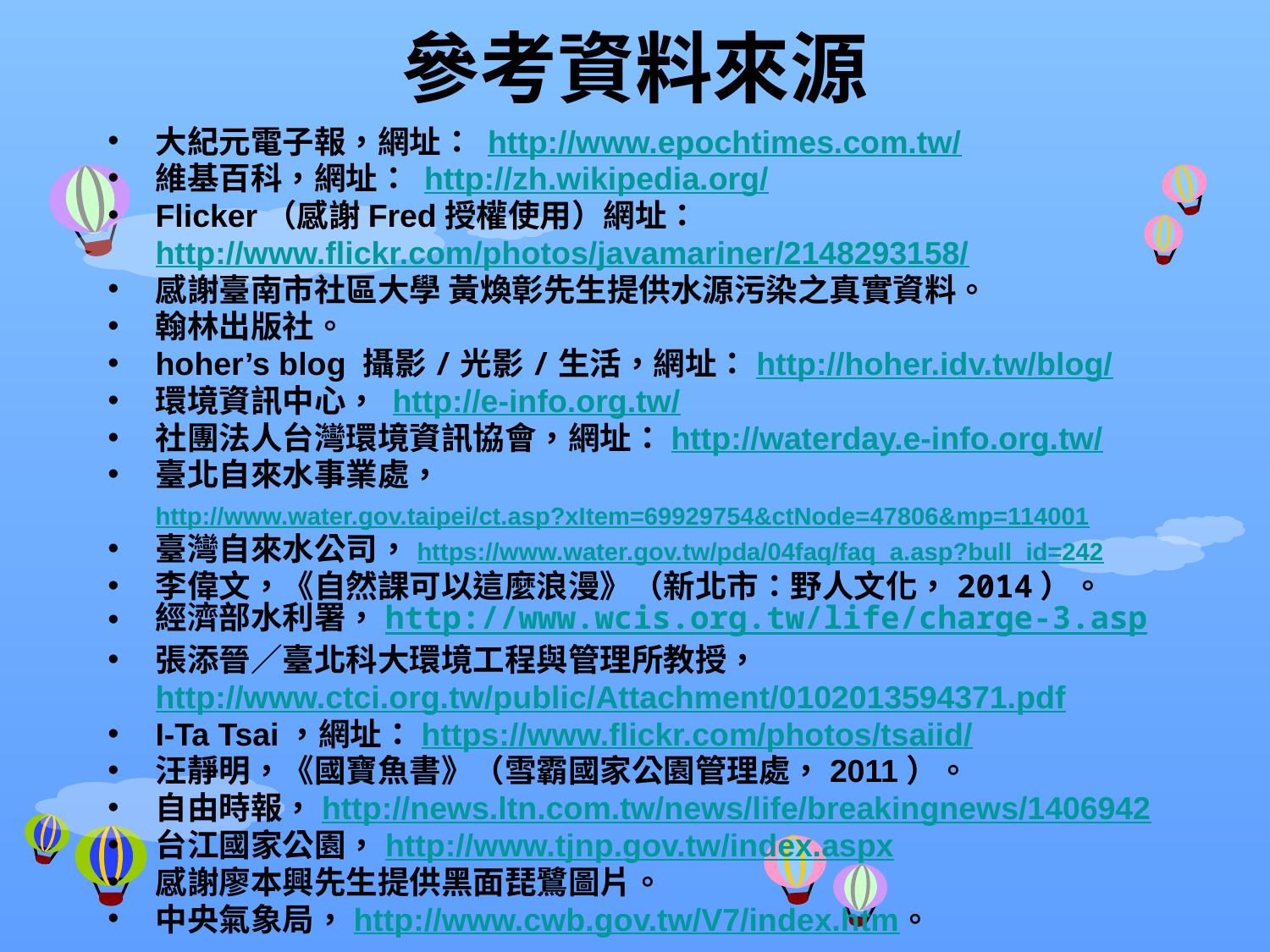

# 參考資料來源
大紀元電子報，網址： http://www.epochtimes.com.tw/
維基百科，網址： http://zh.wikipedia.org/
Flicker（感謝Fred授權使用）網址：http://www.flickr.com/photos/javamariner/2148293158/
感謝臺南市社區大學 黃煥彰先生提供水源污染之真實資料。
翰林出版社。
hoher’s blog 攝影/光影/生活，網址：http://hoher.idv.tw/blog/
環境資訊中心， http://e-info.org.tw/
社團法人台灣環境資訊協會，網址：http://waterday.e-info.org.tw/
臺北自來水事業處， http://www.water.gov.taipei/ct.asp?xItem=69929754&ctNode=47806&mp=114001
臺灣自來水公司，https://www.water.gov.tw/pda/04faq/faq_a.asp?bull_id=242
李偉文，《自然課可以這麼浪漫》（新北市：野人文化，2014）。
經濟部水利署，http://www.wcis.org.tw/life/charge-3.asp
張添晉∕臺北科大環境工程與管理所教授， http://www.ctci.org.tw/public/Attachment/0102013594371.pdf
I-Ta Tsai，網址：https://www.flickr.com/photos/tsaiid/
汪靜明，《國寶魚書》（雪霸國家公園管理處，2011）。
自由時報，http://news.ltn.com.tw/news/life/breakingnews/1406942
台江國家公園，http://www.tjnp.gov.tw/index.aspx
感謝廖本興先生提供黑面琵鷺圖片。
中央氣象局，http://www.cwb.gov.tw/V7/index.htm。